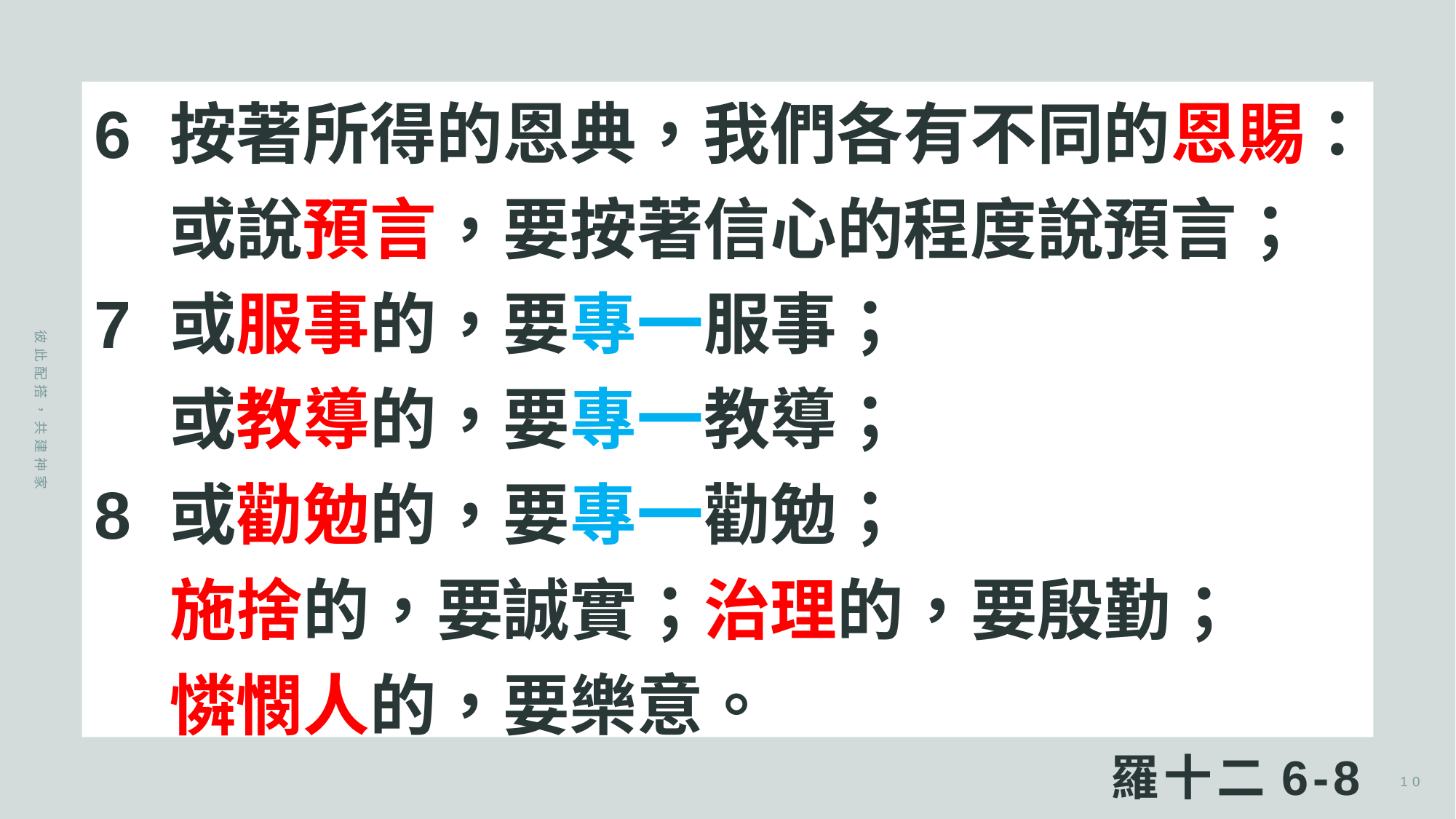

6	按著所得的恩典，我們各有不同的恩賜：
	或說預言，要按著信心的程度說預言；
7	或服事的，要專一服事；
	或教導的，要專一教導；
8	或勸勉的，要專一勸勉；
	施捨的，要誠實；治理的，要殷勤；
	憐憫人的，要樂意。
彼此配搭，共建神家
# 羅十二6-8
10